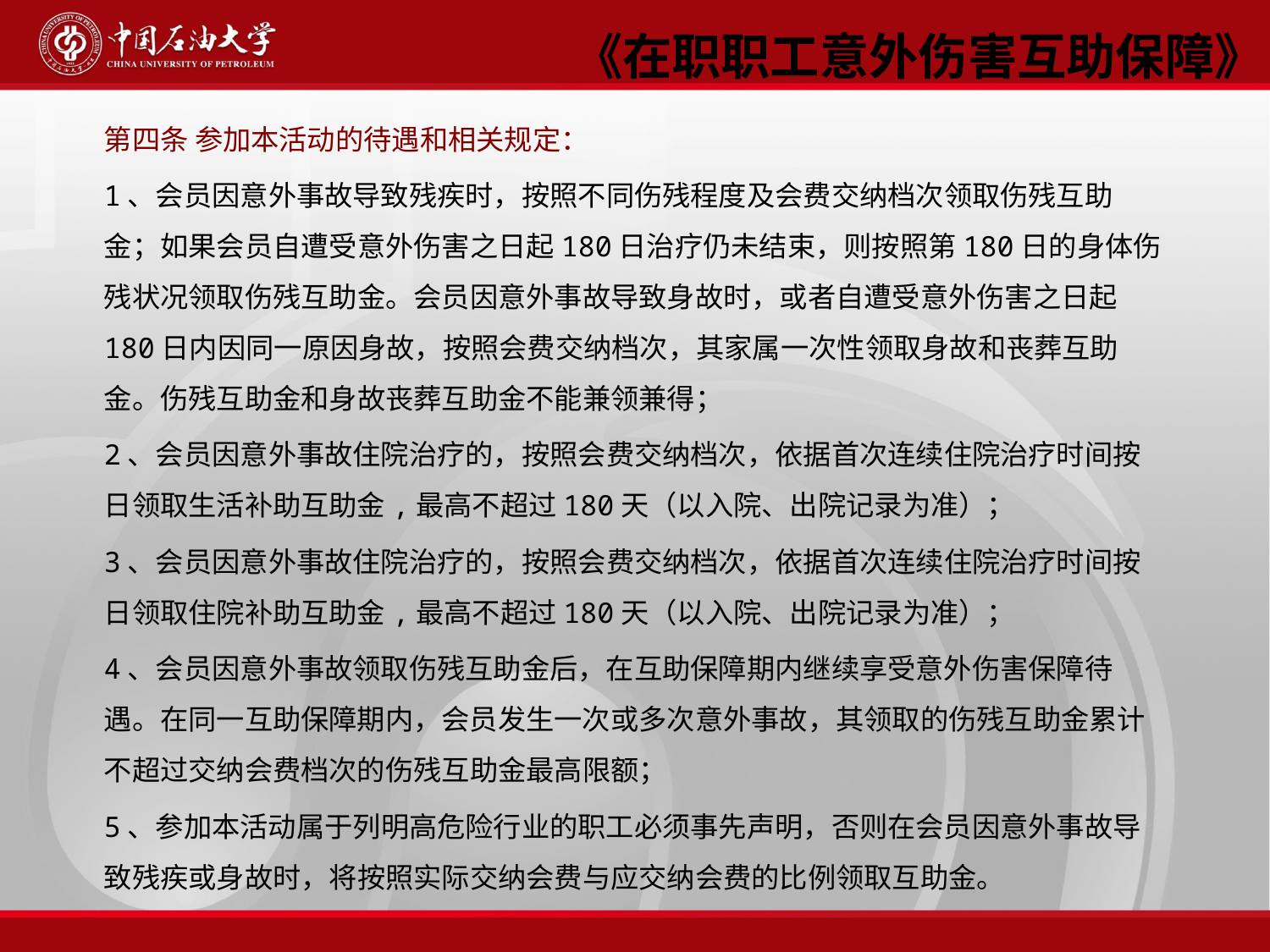

《在职职工意外伤害互助保障》
第四条 参加本活动的待遇和相关规定：
1、会员因意外事故导致残疾时，按照不同伤残程度及会费交纳档次领取伤残互助金；如果会员自遭受意外伤害之日起180日治疗仍未结束，则按照第180日的身体伤残状况领取伤残互助金。会员因意外事故导致身故时，或者自遭受意外伤害之日起180日内因同一原因身故，按照会费交纳档次，其家属一次性领取身故和丧葬互助金。伤残互助金和身故丧葬互助金不能兼领兼得；
2、会员因意外事故住院治疗的，按照会费交纳档次，依据首次连续住院治疗时间按日领取生活补助互助金,最高不超过180天（以入院、出院记录为准）；
3、会员因意外事故住院治疗的，按照会费交纳档次，依据首次连续住院治疗时间按日领取住院补助互助金,最高不超过180天（以入院、出院记录为准）；
4、会员因意外事故领取伤残互助金后，在互助保障期内继续享受意外伤害保障待遇。在同一互助保障期内，会员发生一次或多次意外事故，其领取的伤残互助金累计不超过交纳会费档次的伤残互助金最高限额；
5、参加本活动属于列明高危险行业的职工必须事先声明，否则在会员因意外事故导致残疾或身故时，将按照实际交纳会费与应交纳会费的比例领取互助金。